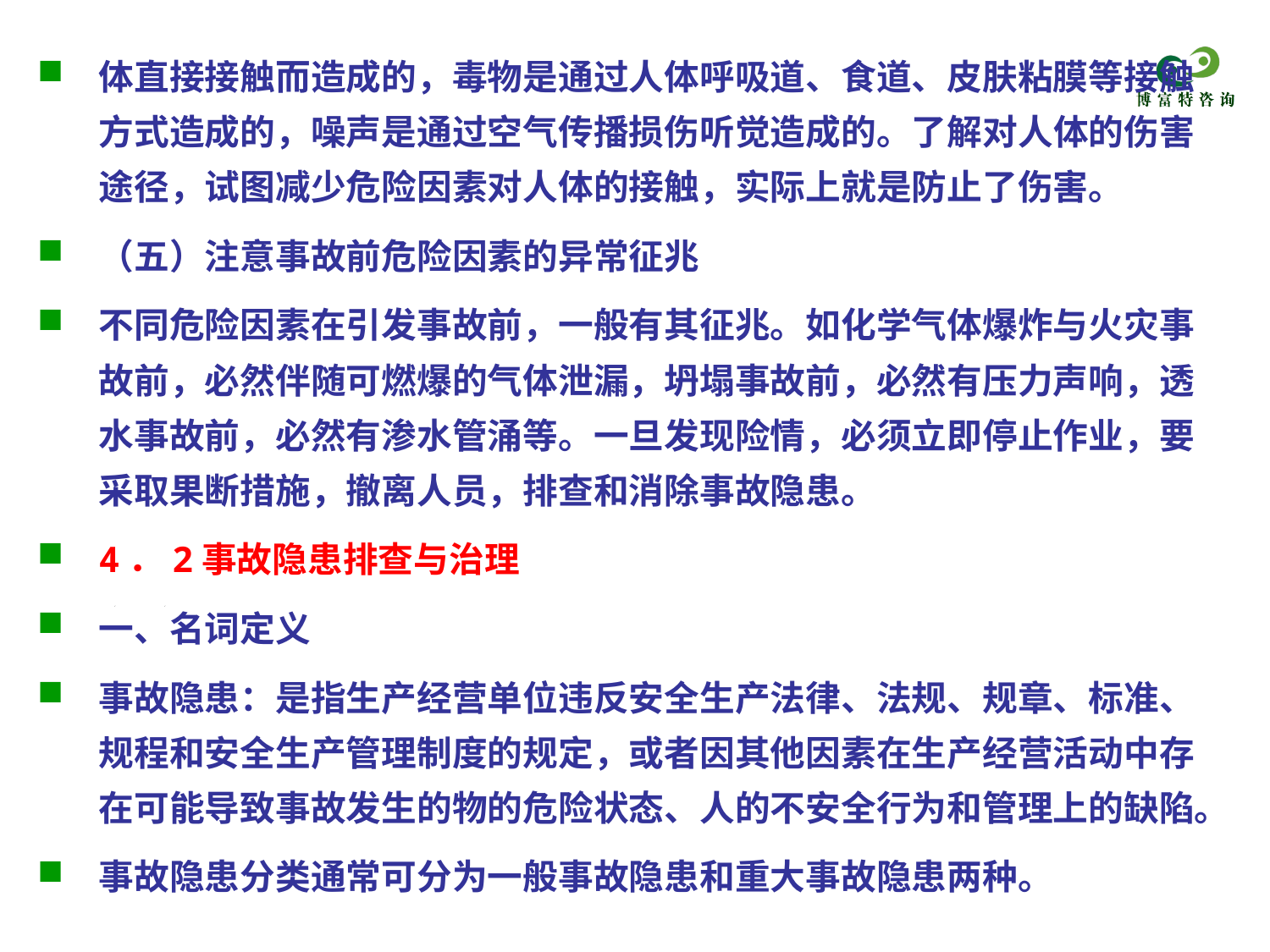

体直接接触而造成的，毒物是通过人体呼吸道、食道、皮肤粘膜等接触方式造成的，噪声是通过空气传播损伤听觉造成的。了解对人体的伤害途径，试图减少危险因素对人体的接触，实际上就是防止了伤害。
（五）注意事故前危险因素的异常征兆
不同危险因素在引发事故前，一般有其征兆。如化学气体爆炸与火灾事故前，必然伴随可燃爆的气体泄漏，坍塌事故前，必然有压力声响，透水事故前，必然有渗水管涌等。一旦发现险情，必须立即停止作业，要采取果断措施，撤离人员，排查和消除事故隐患。
4．2事故隐患排查与治理
一、名词定义
事故隐患：是指生产经营单位违反安全生产法律、法规、规章、标准、规程和安全生产管理制度的规定，或者因其他因素在生产经营活动中存在可能导致事故发生的物的危险状态、人的不安全行为和管理上的缺陷。
事故隐患分类通常可分为一般事故隐患和重大事故隐患两种。